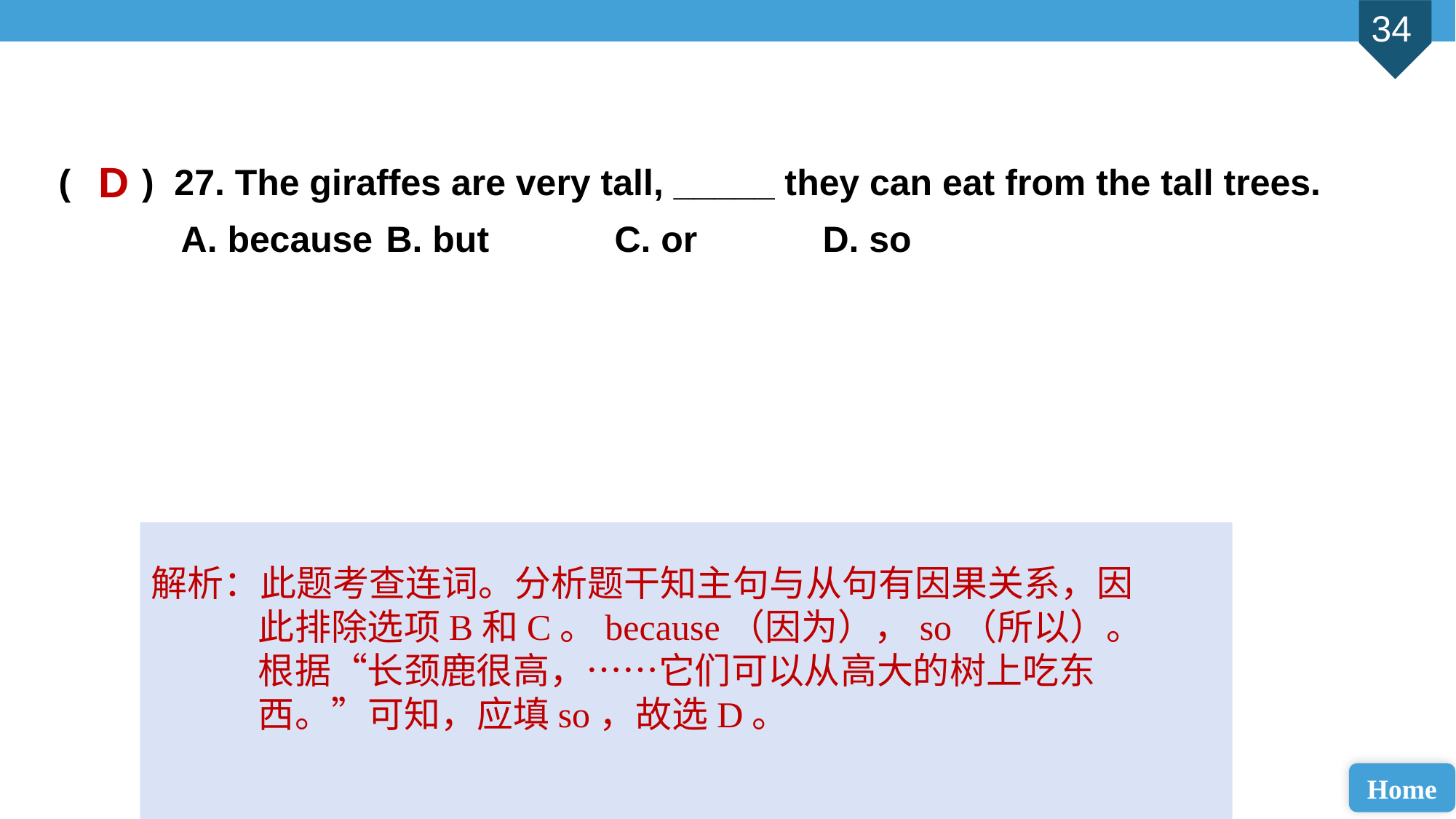

(       )  27. The giraffes are very tall, _____ they can eat from the tall trees.
            A. because 	B. but		 C. or 		D. so
D

解析：此题考查连词。分析题干知主句与从句有因果关系，因此排除选项B和C。because（因为），so（所以）。根据“长颈鹿很高，……它们可以从高大的树上吃东西。”可知，应填so，故选D。